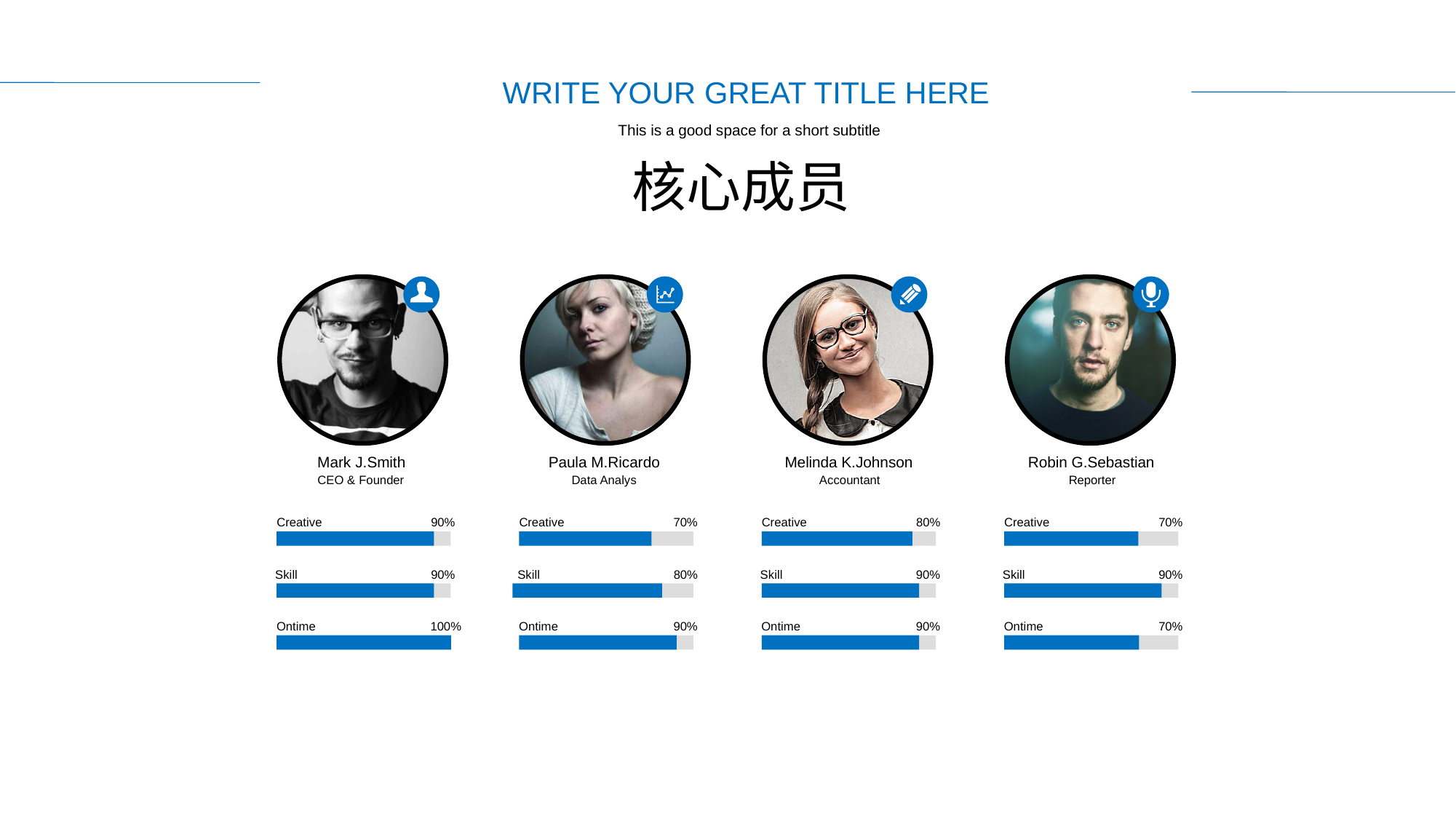

WRITE YOUR GREAT TITLE HERE

This is a good space for a short subtitle
核心成员

Mark J.Smith
CEO & Founder
Creative
90%

Skill
90%

Ontime
100%

Paula M.Ricardo
Data Analys
Creative
70%

Skill
80%

Ontime
90%

Melinda K.Johnson
Accountant
Creative
80%

Skill
90%

Ontime
90%

Robin G.Sebastian
Reporter
Creative
70%

Skill
90%

Ontime
70%